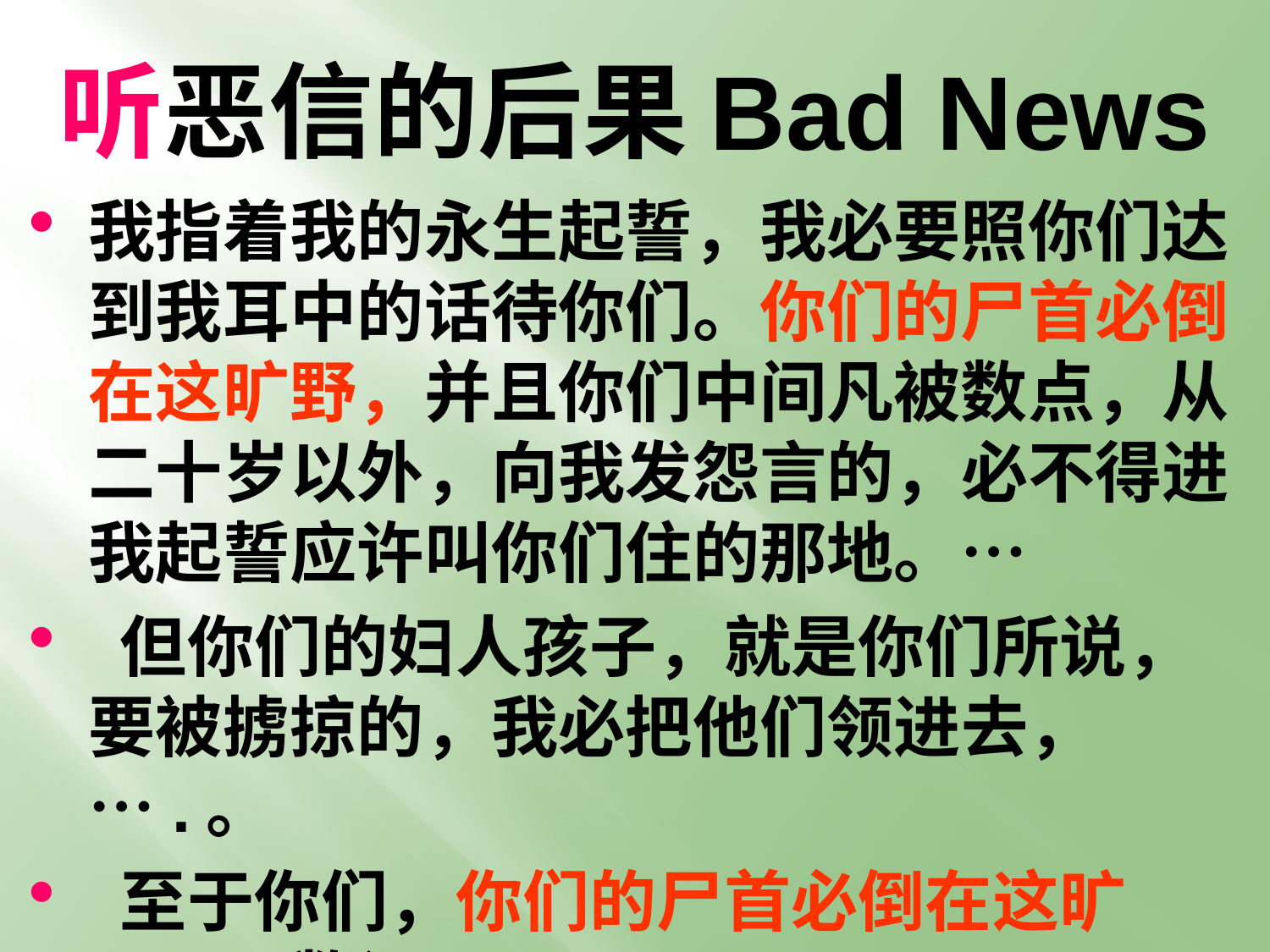

# 听恶信的后果Bad News
我指着我的永生起誓，我必要照你们达到我耳中的话待你们。你们的尸首必倒在这旷野，并且你们中间凡被数点，从二十岁以外，向我发怨言的，必不得进我起誓应许叫你们住的那地。…
 但你们的妇人孩子，就是你们所说，要被掳掠的，我必把他们领进去，….。
 至于你们，你们的尸首必倒在这旷野。民数记 Num 14:28-32